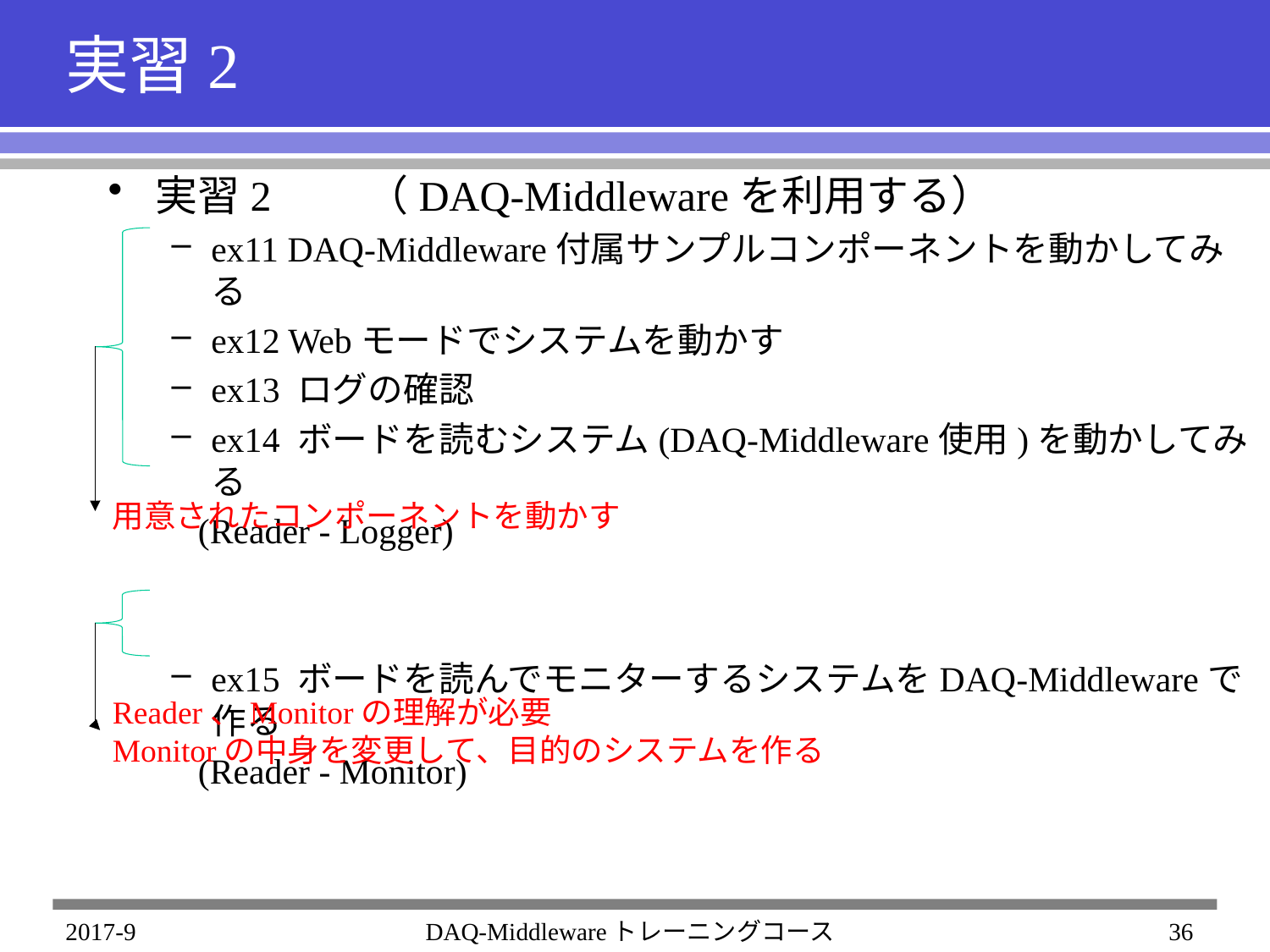

# 実習2
実習2　　（DAQ-Middlewareを利用する）
ex11 DAQ-Middleware付属サンプルコンポーネントを動かしてみる
ex12 Webモードでシステムを動かす
ex13 ログの確認
ex14 ボードを読むシステム(DAQ-Middleware使用)を動かしてみる
   (Reader - Logger)

ex15 ボードを読んでモニターするシステムをDAQ-Middlewareで作る
   (Reader - Monitor)

用意されたコンポーネントを動かす

Reader、Monitorの理解が必要
Monitorの中身を変更して、目的のシステムを作る
2017-9
DAQ-Middlewareトレーニングコース
36